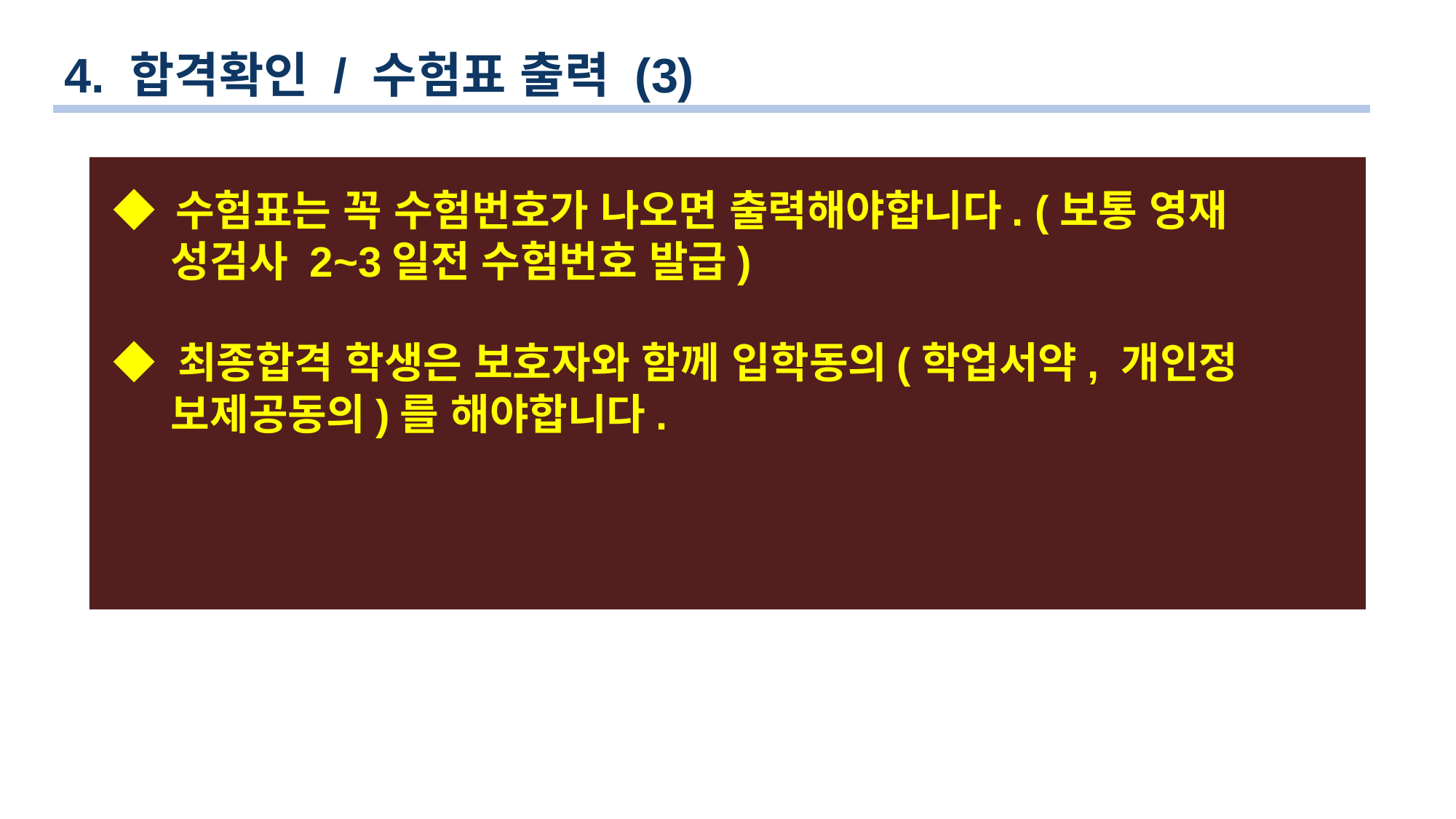

4. 합격확인 / 수험표 출력 (3)

◆ 수험표는 꼭 수험번호가 나오면 출력해야합니다. (보통 영재
    성검사 2~3일전 수험번호 발급)

◆ 최종합격 학생은 보호자와 함께 입학동의(학업서약, 개인정
    보제공동의)를 해야합니다.